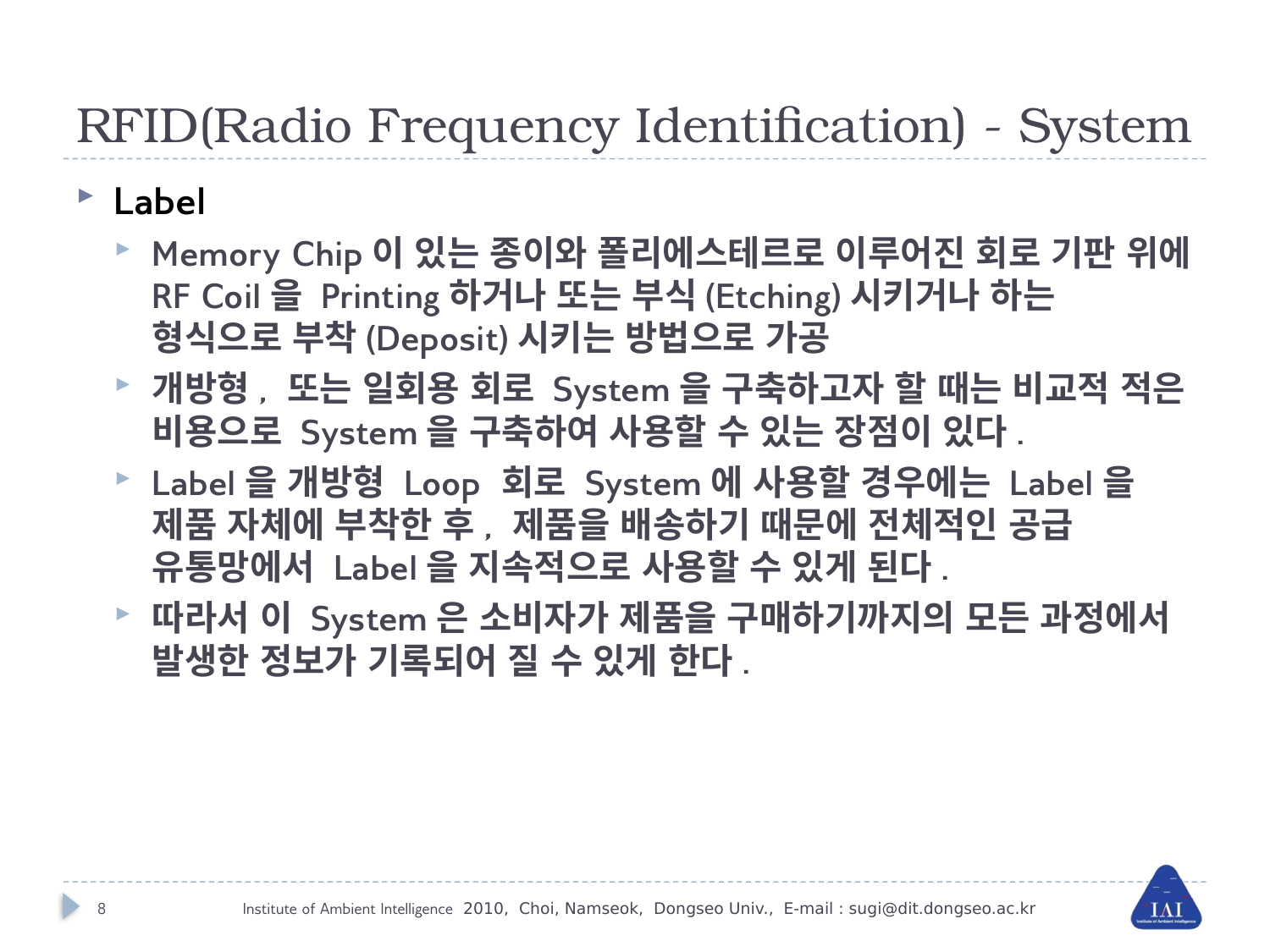

# RFID(Radio Frequency Identification) - System
Label
Memory Chip이 있는 종이와 폴리에스테르로 이루어진 회로 기판 위에 RF Coil을 Printing하거나 또는 부식(Etching)시키거나 하는 형식으로 부착(Deposit)시키는 방법으로 가공
개방형, 또는 일회용 회로 System을 구축하고자 할 때는 비교적 적은 비용으로 System을 구축하여 사용할 수 있는 장점이 있다.
Label을 개방형 Loop 회로 System에 사용할 경우에는 Label을 제품 자체에 부착한 후, 제품을 배송하기 때문에 전체적인 공급 유통망에서 Label을 지속적으로 사용할 수 있게 된다.
따라서 이 System은 소비자가 제품을 구매하기까지의 모든 과정에서 발생한 정보가 기록되어 질 수 있게 한다.